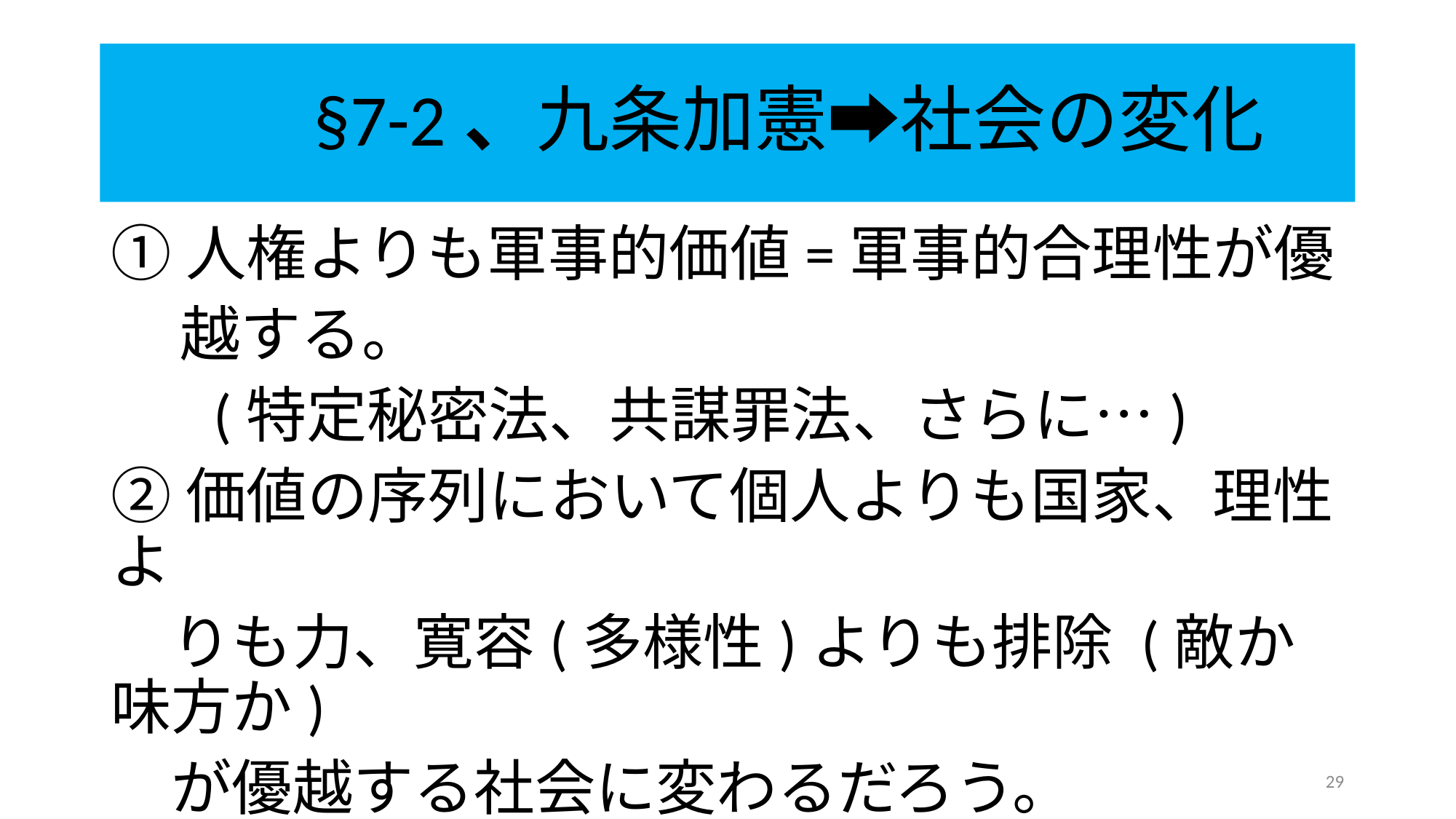

# §7-2、九条加憲➡社会の変化
①人権よりも軍事的価値=軍事的合理性が優
    越する。
　  (特定秘密法、共謀罪法、さらに…)
②価値の序列において個人よりも国家、理性よ
　りも力、寛容(多様性)よりも排除 (敵か味方か)
　が優越する社会に変わるだろう。
③差別と暴力を容認する社会へ。

29